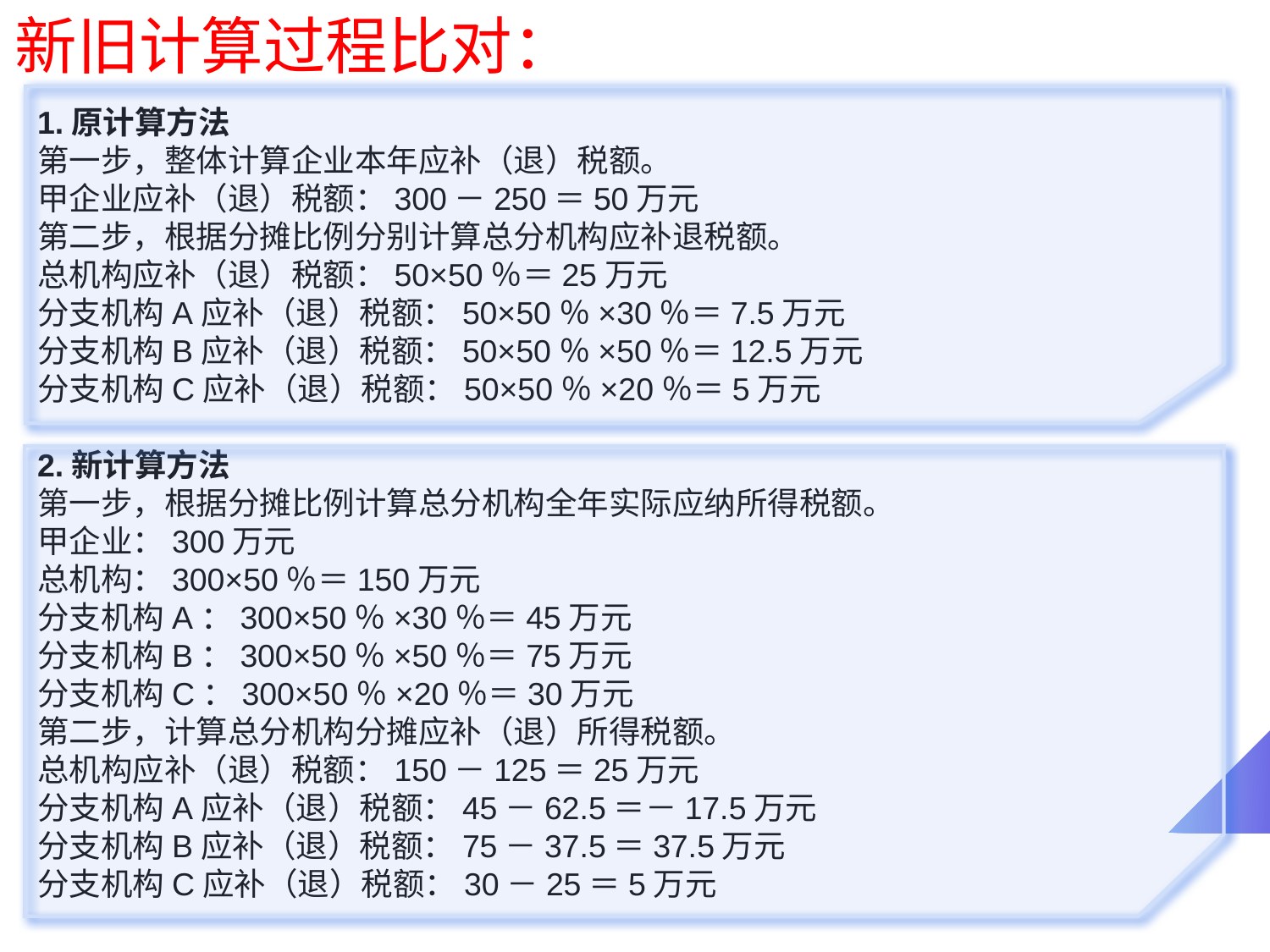

# 新旧计算过程比对：

1.原计算方法
第一步，整体计算企业本年应补（退）税额。
甲企业应补（退）税额：300－250＝50万元
第二步，根据分摊比例分别计算总分机构应补退税额。
总机构应补（退）税额：50×50％＝25万元
分支机构A应补（退）税额：50×50％×30％＝7.5万元
分支机构B应补（退）税额：50×50％×50％＝12.5万元
分支机构C应补（退）税额：50×50％×20％＝5万元

2.新计算方法
第一步，根据分摊比例计算总分机构全年实际应纳所得税额。
甲企业：300万元
总机构：300×50％＝150万元
分支机构A：300×50％×30％＝45万元
分支机构B：300×50％×50％＝75万元
分支机构C：300×50％×20％＝30万元
第二步，计算总分机构分摊应补（退）所得税额。
总机构应补（退）税额：150－125＝25万元
分支机构A应补（退）税额：45－62.5＝－17.5万元
分支机构B应补（退）税额：75－37.5＝37.5万元
分支机构C应补（退）税额：30－25＝5万元